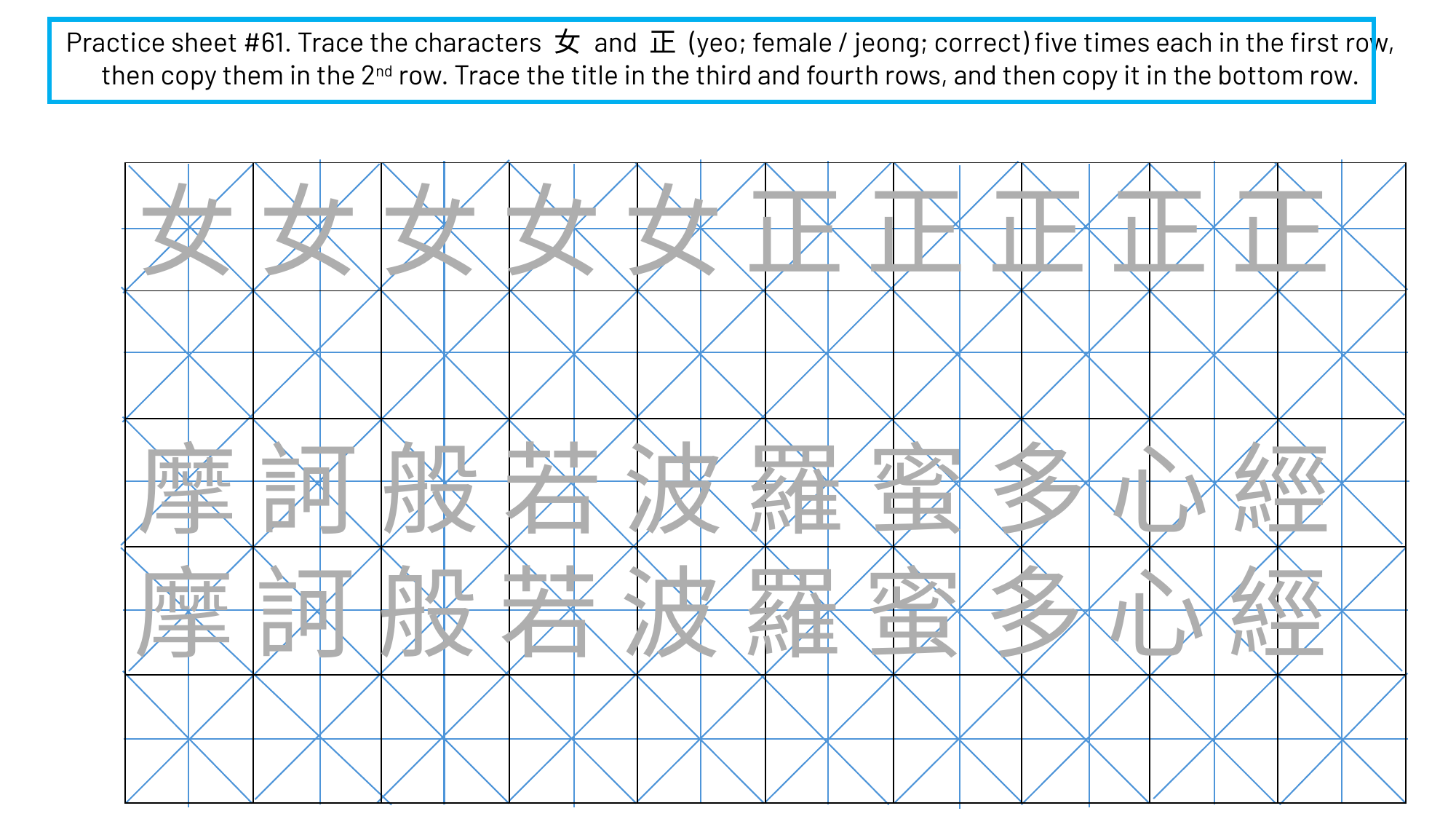

Practice sheet #61. Trace the characters 女 and 正 (yeo; female / jeong; correct) five times each in the first row,
then copy them in the 2nd row. Trace the title in the third and fourth rows, and then copy it in the bottom row.
|  |  |  |  |  |  |  |  |  |  |
| --- | --- | --- | --- | --- | --- | --- | --- | --- | --- |
|  |  |  |  |  |  |  |  |  |  |
|  |  |  |  |  |  |  |  |  |  |
|  |  |  |  |  |  |  |  |  |  |
|  |  |  |  |  |  |  |  |  |  |
女 女 女 女 女 正 正 正 正 正

摩 訶 般 若 波 羅 蜜 多 心 經
摩 訶 般 若 波 羅 蜜 多 心 經